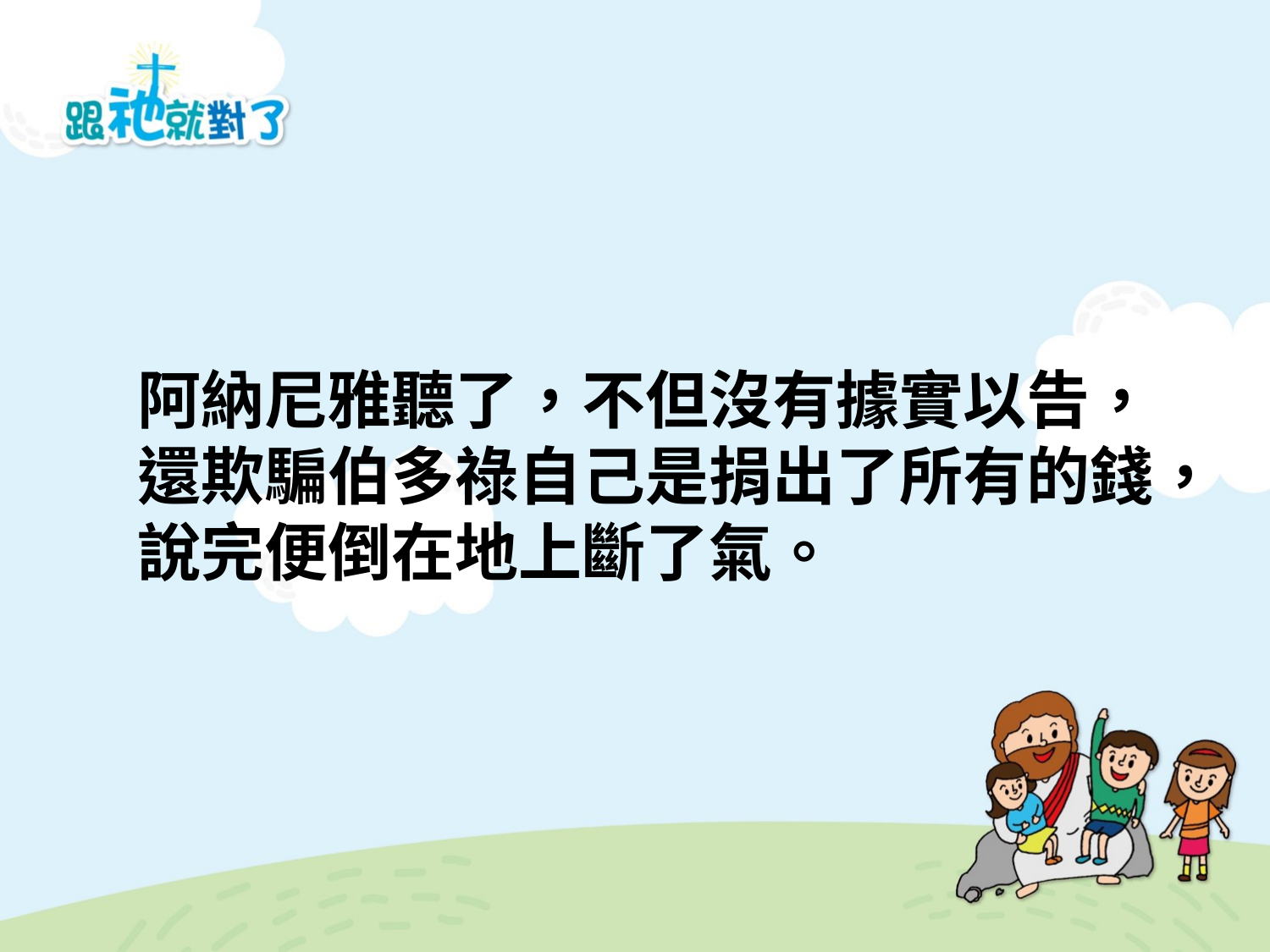

阿納尼雅聽了，不但沒有據實以告，還欺騙伯多祿自己是捐出了所有的錢，說完便倒在地上斷了氣。